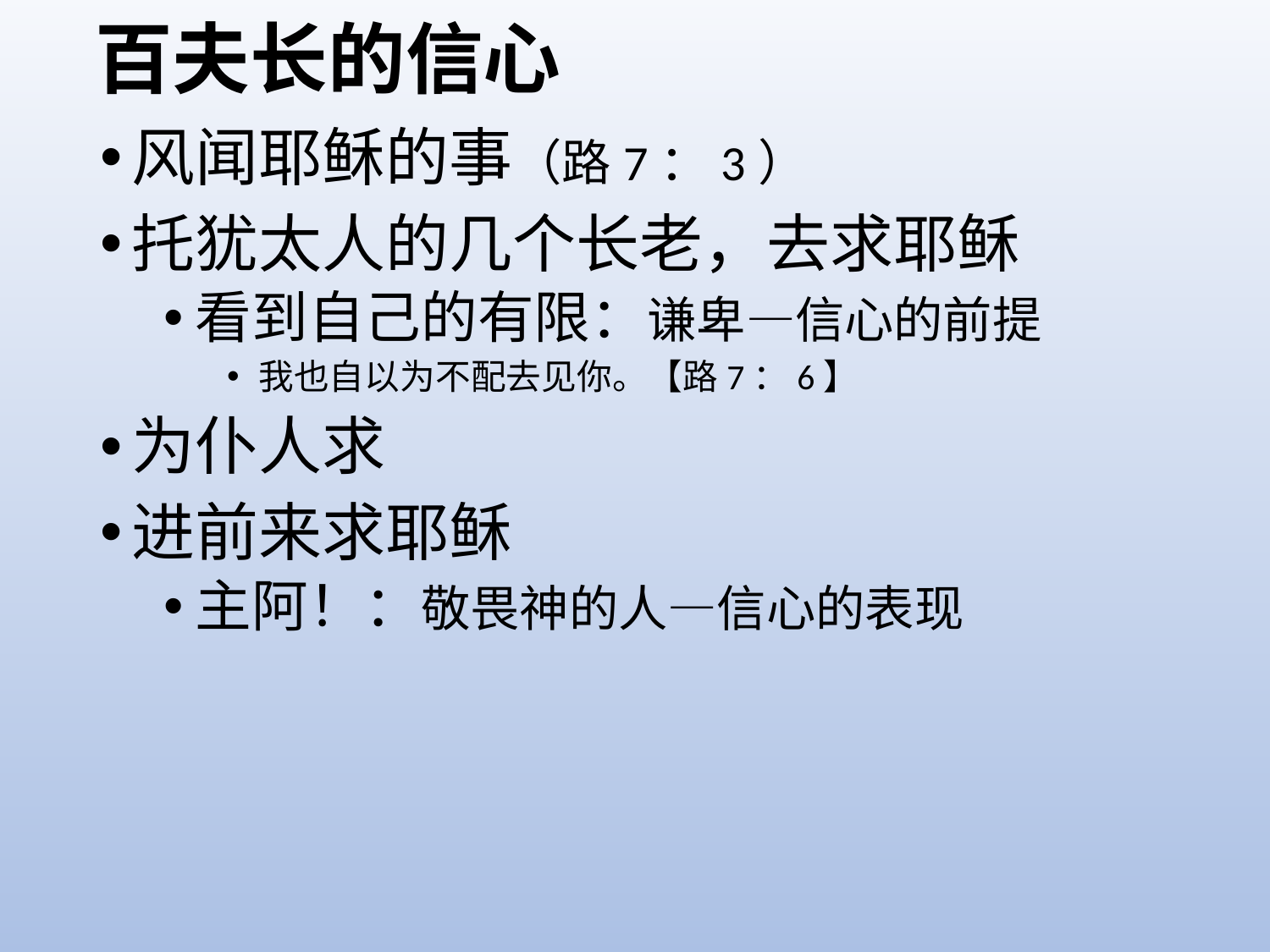

# 百夫长的信心
风闻耶稣的事（路7：3）
托犹太人的几个长老，去求耶稣
看到自己的有限：谦卑—信心的前提
我也自以为不配去见你。【路7：6】
为仆人求
进前来求耶稣
主阿！：敬畏神的人—信心的表现